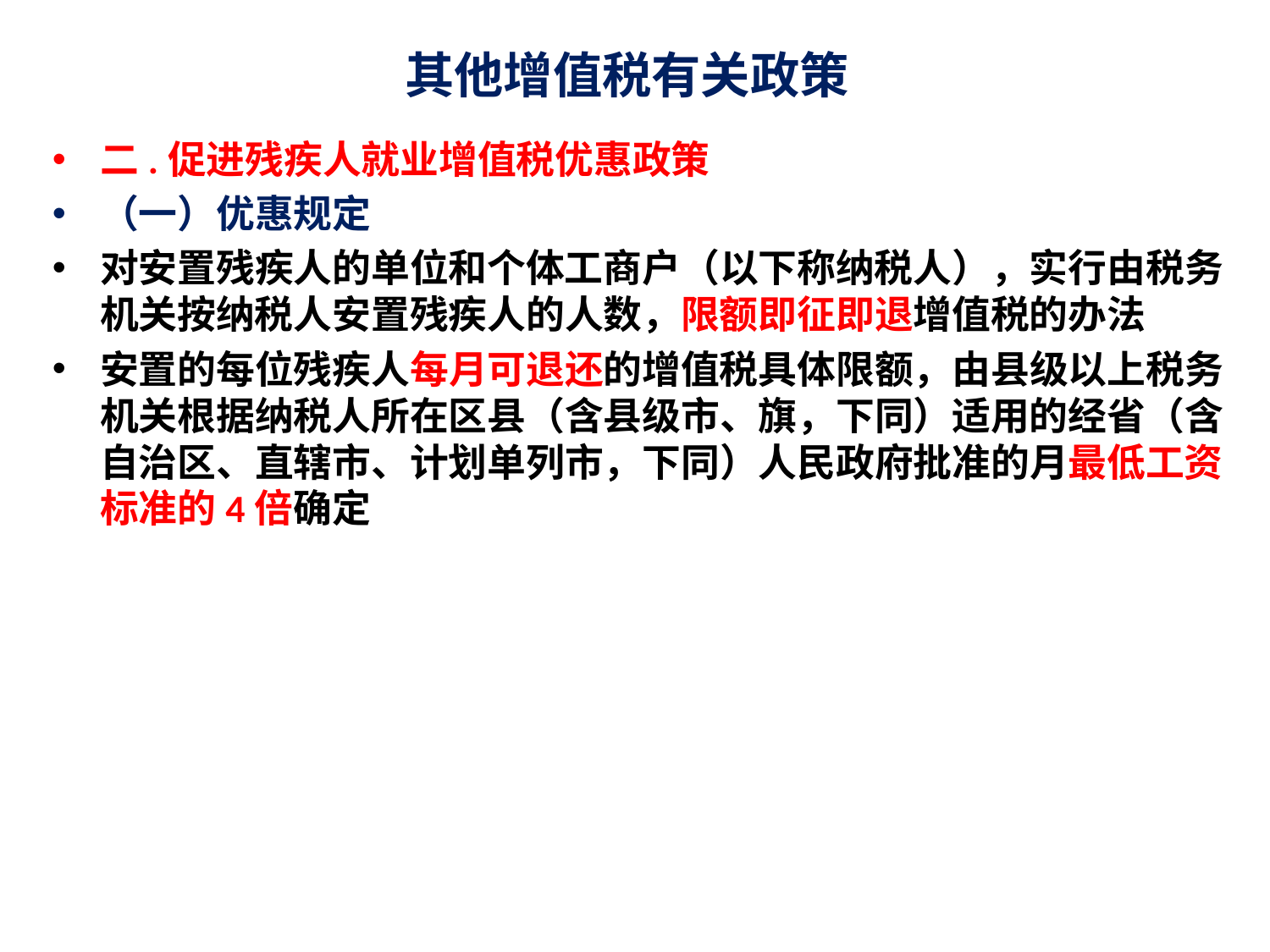

# 其他增值税有关政策
二.促进残疾人就业增值税优惠政策
（一）优惠规定
对安置残疾人的单位和个体工商户（以下称纳税人），实行由税务机关按纳税人安置残疾人的人数，限额即征即退增值税的办法
安置的每位残疾人每月可退还的增值税具体限额，由县级以上税务机关根据纳税人所在区县（含县级市、旗，下同）适用的经省（含自治区、直辖市、计划单列市，下同）人民政府批准的月最低工资标准的4倍确定